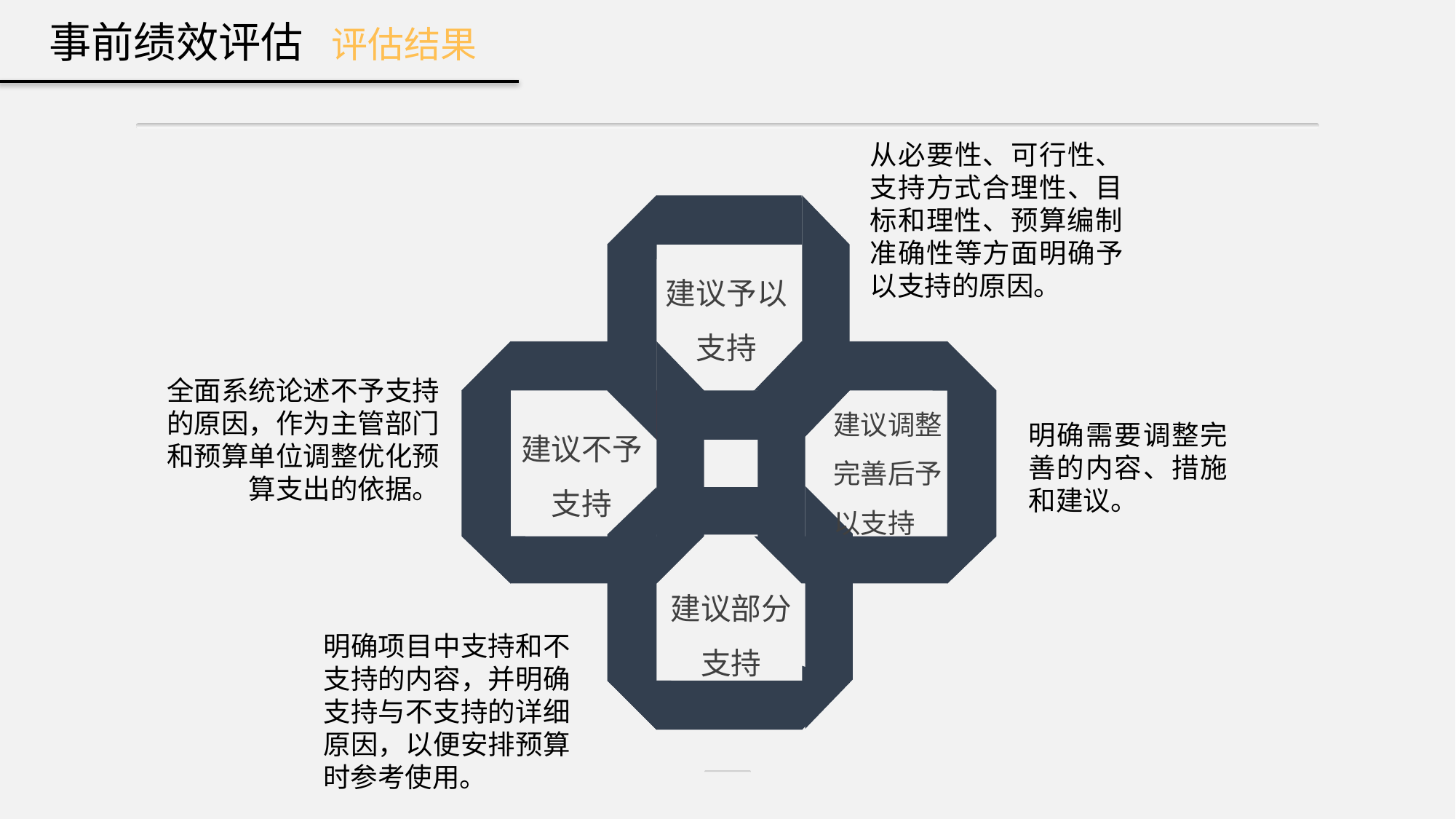

事前绩效评估   评估结果

从必要性、可行性、支持方式合理性、目标和理性、预算编制准确性等方面明确予以支持的原因。

建议予以支持
全面系统论述不予支持的原因，作为主管部门和预算单位调整优化预算支出的依据。
建议调整完善后予以支持
建议不予支持
明确需要调整完善的内容、措施和建议。
建议部分支持
明确项目中支持和不支持的内容，并明确支持与不支持的详细原因，以便安排预算时参考使用。